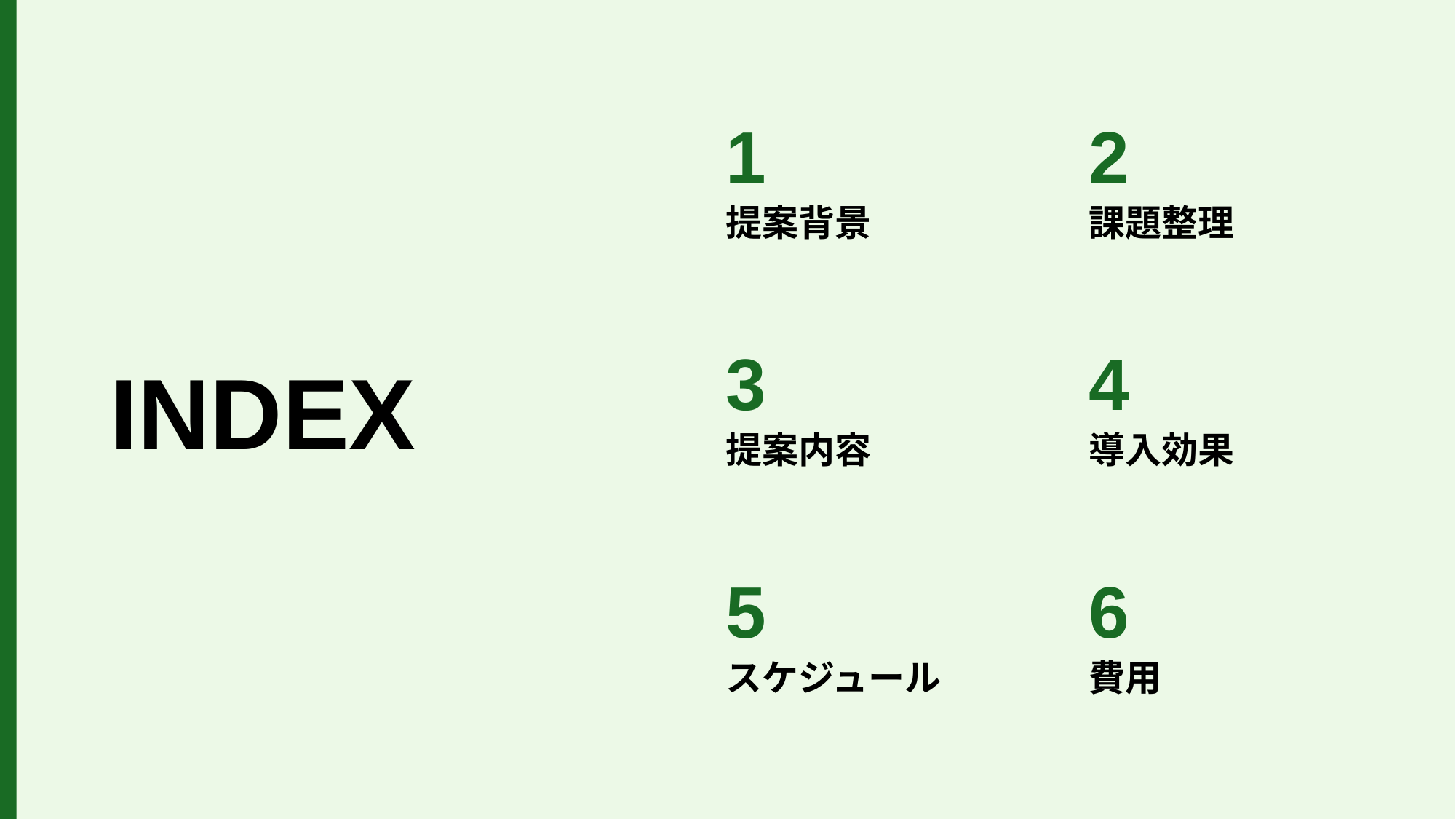

1
提案背景
2
課題整理
3
提案内容
4
導入効果
5
スケジュール
6
費用
INDEX